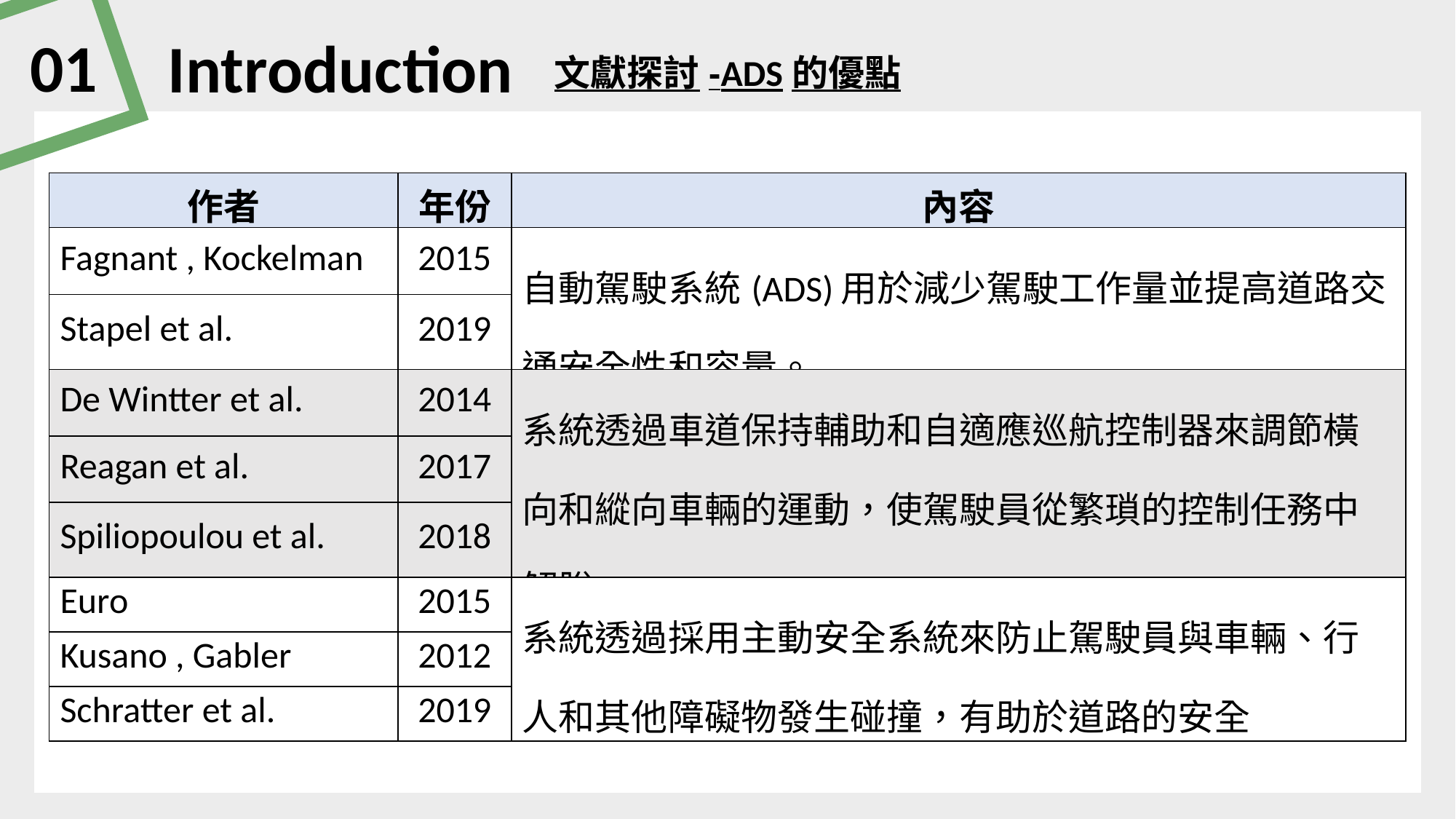

01
Introduction
文獻探討-ADS的優點

| 作者 | 年份 | 內容 |
| --- | --- | --- |
| Fagnant , Kockelman | 2015 | 自動駕駛系統(ADS)用於減少駕駛工作量並提高道路交通安全性和容量。 |
| Stapel et al. | 2019 |  |
| De Wintter et al. | 2014 | 系統透過車道保持輔助和自適應巡航控制器來調節橫向和縱向車輛的運動，使駕駛員從繁瑣的控制任務中解脫。 |
| Reagan et al. | 2017 |  |
| Spiliopoulou et al. | 2018 |  |
| Euro | 2015 | 系統透過採用主動安全系統來防止駕駛員與車輛、行人和其他障礙物發生碰撞，有助於道路的安全 |
| Kusano , Gabler | 2012 |  |
| Schratter et al. | 2019 |  |